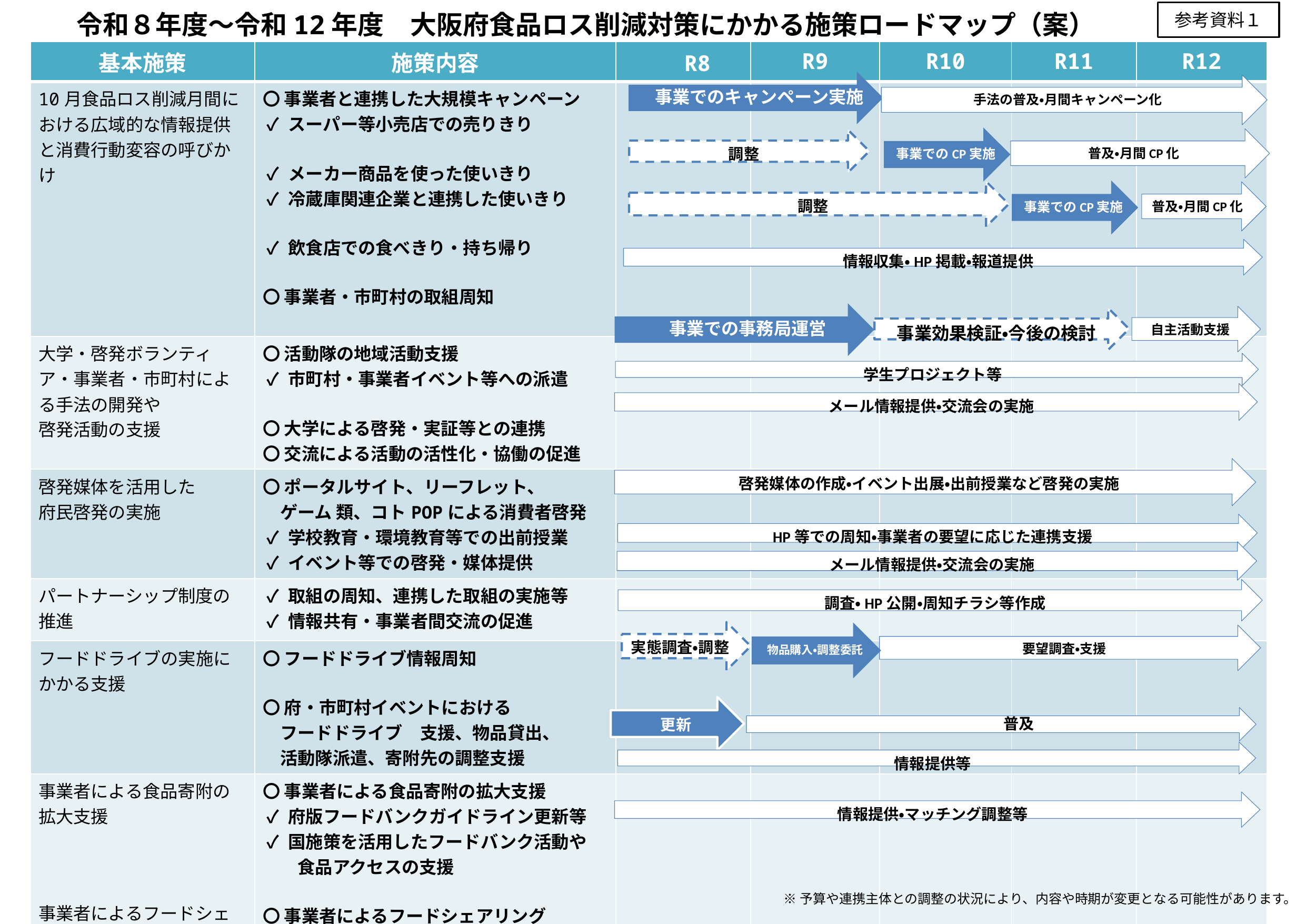

参考資料１
令和８年度～令和12年度　大阪府食品ロス削減対策にかかる施策ロードマップ（案）
| 基本施策 | 施策内容 | R8 | R9 | R10 | R11 | R12 |
| --- | --- | --- | --- | --- | --- | --- |
| 10月食品ロス削減月間における広域的な情報提供と消費行動変容の呼びかけ | 〇 事業者と連携した大規模キャンペーン ✓ スーパー等小売店での売りきり ✓ メーカー商品を使った使いきり ✓ 冷蔵庫関連企業と連携した使いきり ✓ 飲食店での食べきり・持ち帰り 〇 事業者・市町村の取組周知 |  |  |  |  |  |
| 大学・啓発ボランティア・事業者・市町村による手法の開発や 啓発活動の支援 | 〇 活動隊の地域活動支援 ✓ 市町村・事業者イベント等への派遣 〇 大学による啓発・実証等との連携 〇 交流による活動の活性化・協働の促進 |  |  |  |  |  |
| 啓発媒体を活用した 府民啓発の実施 | 〇 ポータルサイト、リーフレット、 　ゲーム 類、コトPOPによる消費者啓発 ✓ 学校教育・環境教育等での出前授業 ✓ イベント等での啓発・媒体提供 |  |  |  |  |  |
| パートナーシップ制度の推進 | ✓ 取組の周知、連携した取組の実施等 ✓ 情報共有・事業者間交流の促進 |  |  |  |  |  |
| フードドライブの実施にかかる支援 | 〇 フードドライブ情報周知 〇 府・市町村イベントにおける 　フードドライブ　支援、物品貸出、 　活動隊派遣、寄附先の調整支援 |  |  |  |  |  |
| 事業者による食品寄附の拡大支援 事業者によるフードシェアリングサービスなどの拡大支援 | 〇 事業者による食品寄附の拡大支援 ✓ 府版フードバンクガイドライン更新等 ✓ 国施策を活用したフードバンク活動や 　　食品アクセスの支援 〇 事業者によるフードシェアリング サービス等の拡大支援 |  |  |  |  |  |
事業でのキャンペーン実施
手法の普及・月間キャンペーン化
事業でのCP実施
普及・月間CP化
調整
事業でのCP実施
調整
普及・月間CP化
情報収集・HP掲載・報道提供
事業での事務局運営
自主活動支援
事業効果検証・今後の検討
学生プロジェクト等
メール情報提供・交流会の実施
啓発媒体の作成・イベント出展・出前授業など啓発の実施
HP等での周知・事業者の要望に応じた連携支援
メール情報提供・交流会の実施
調査・HP公開・周知チラシ等作成
物品購入・調整委託
実態調査・調整
要望調査・支援
更新
普及
情報提供等
情報提供・マッチング調整等
※予算や連携主体との調整の状況により、内容や時期が変更となる可能性があります。